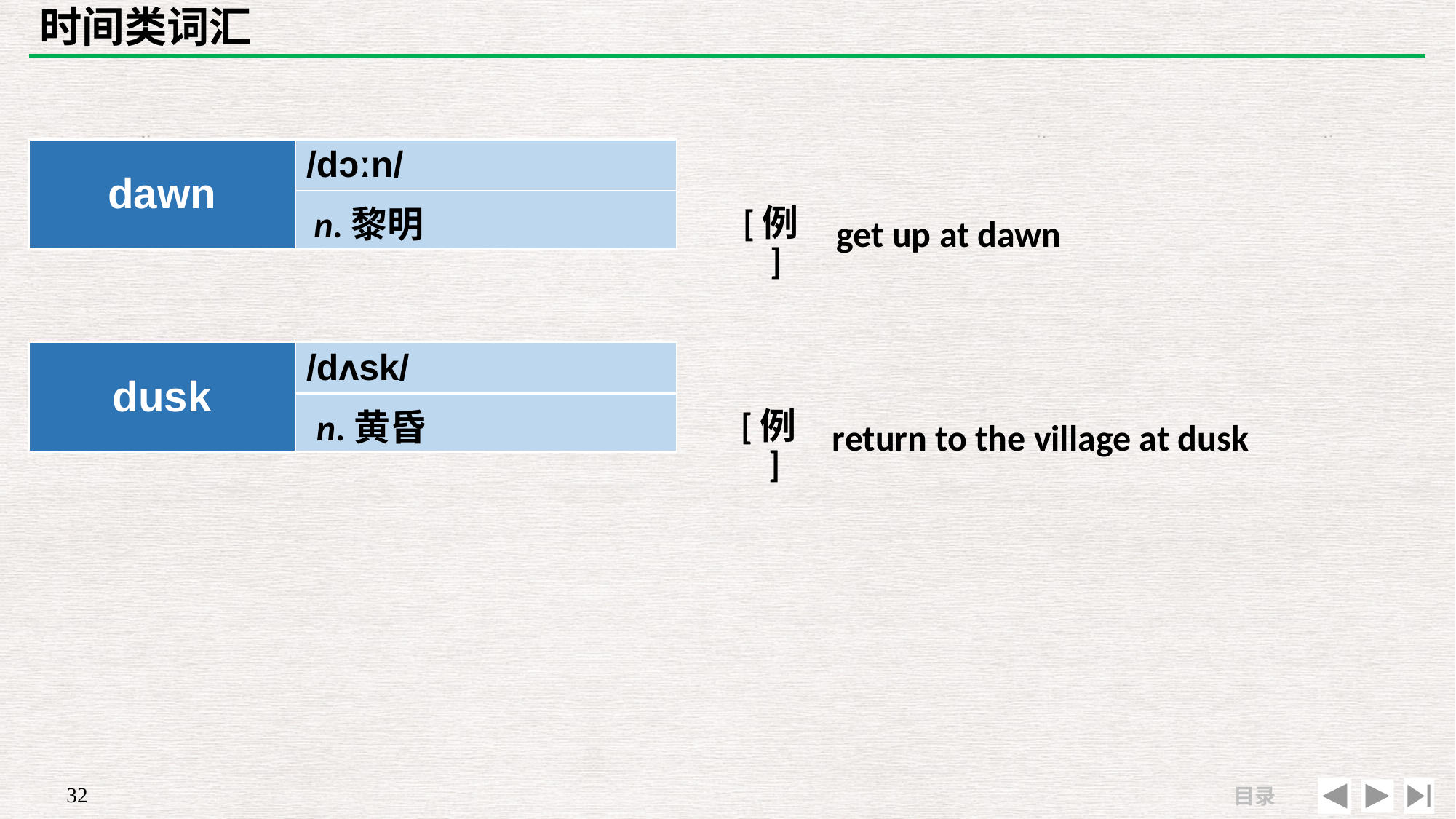

# 时间类词汇

| dawn | /dɔːn/ |
| --- | --- |
|  |  |
|  |  |
| --- | --- |
| [例] | get up at dawn |
n.黎明
| dusk | /dʌsk/ |
| --- | --- |
|  |  |
|  |  |
| --- | --- |
| [例] | return to the village at dusk |
n.黄昏